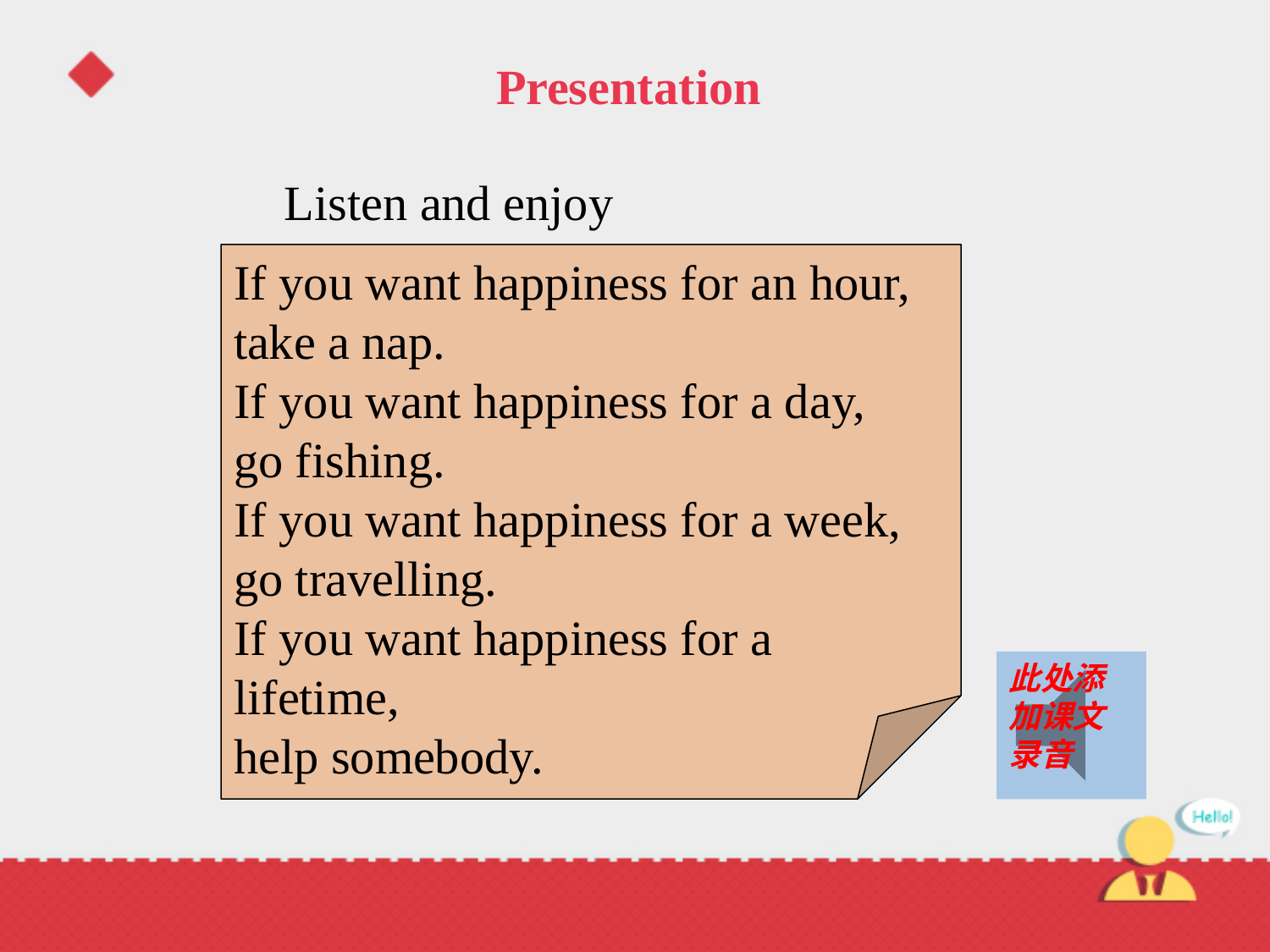

# Presentation
Listen and enjoy

If you want happiness for an hour,
take a nap.
If you want happiness for a day,
go fishing.
If you want happiness for a week,
go travelling.
If you want happiness for a lifetime,
help somebody.
此处添加课文录音